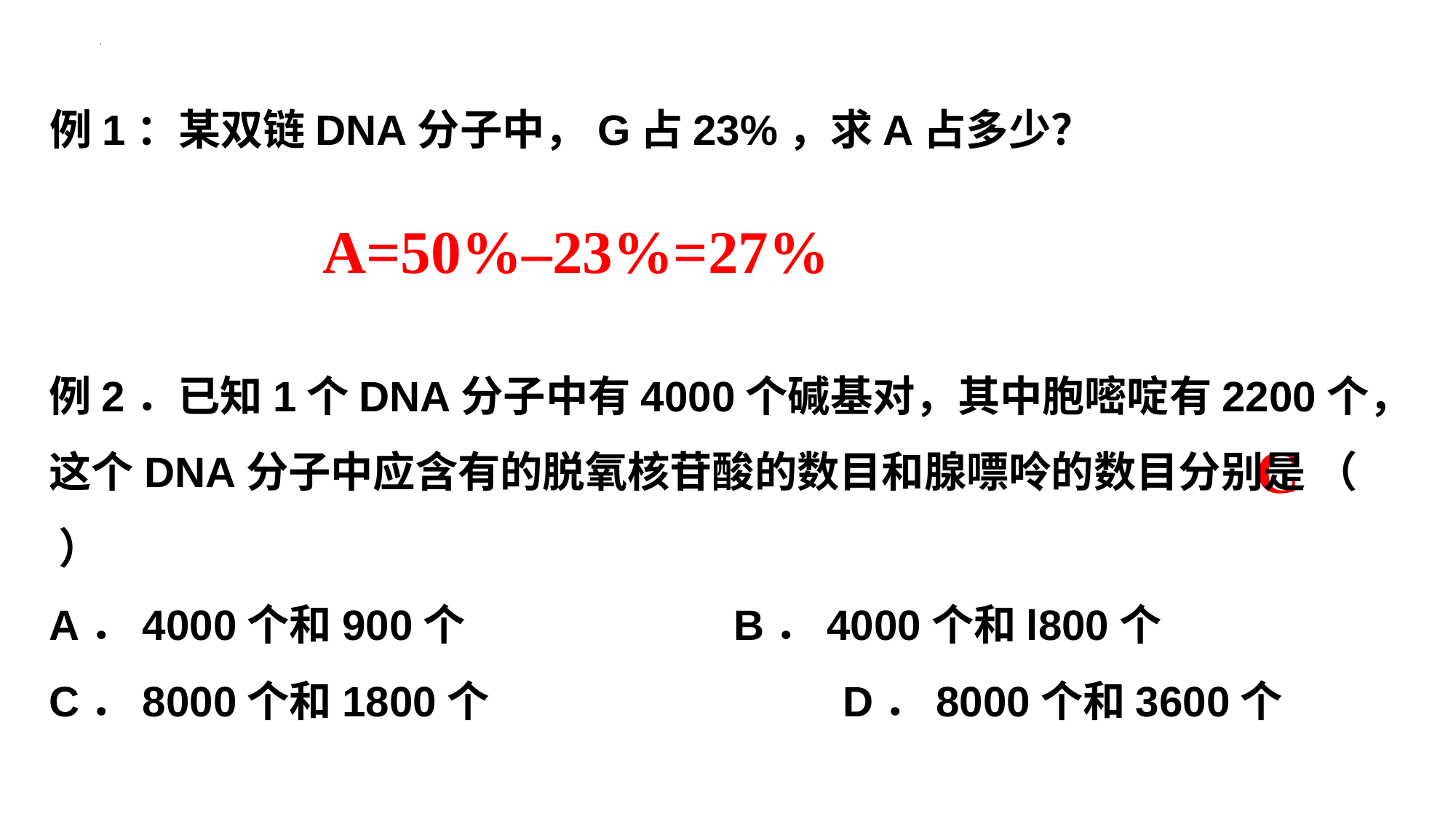

例1：某双链DNA分子中，G占23%，求A占多少？
A=50%–23%=27%
例2．已知1个DNA分子中有4000个碱基对，其中胞嘧啶有2200个，这个DNA分子中应含有的脱氧核苷酸的数目和腺嘌呤的数目分别是 （   ）
A．4000个和900个			  B．4000个和l800个
C．8000个和1800个			  D．8000个和3600个
C